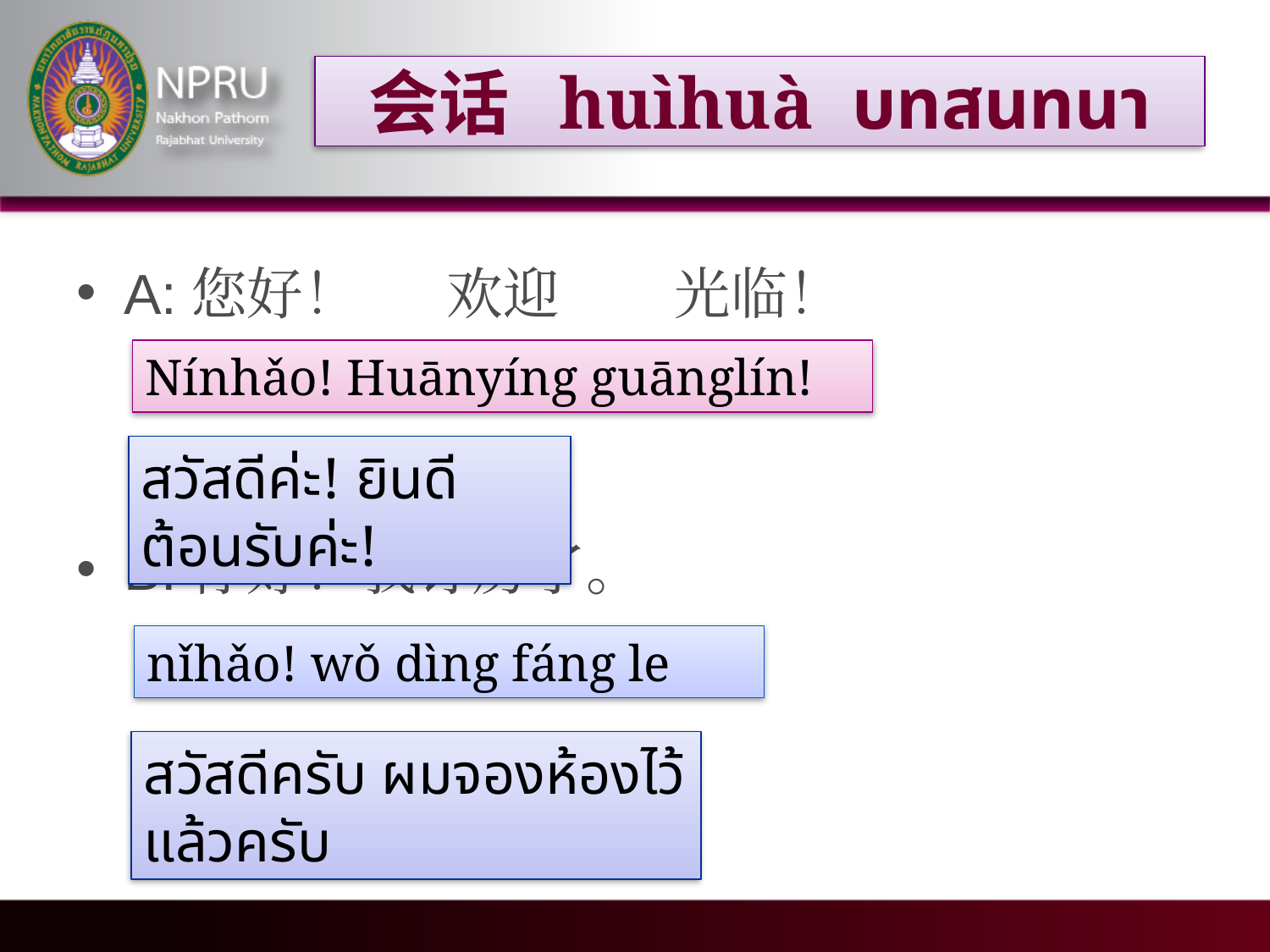

# 会话  huìhuà  บทสนทนา
A:您好！      欢迎        光临！

B:你好！我订房了。

Nínhǎo! Huānyíng guānglín!
สวัสดีค่ะ! ยินดีต้อนรับค่ะ!
nǐhǎo! wǒ dìng fáng le
สวัสดีครับ ผมจองห้องไว้แล้วครับ